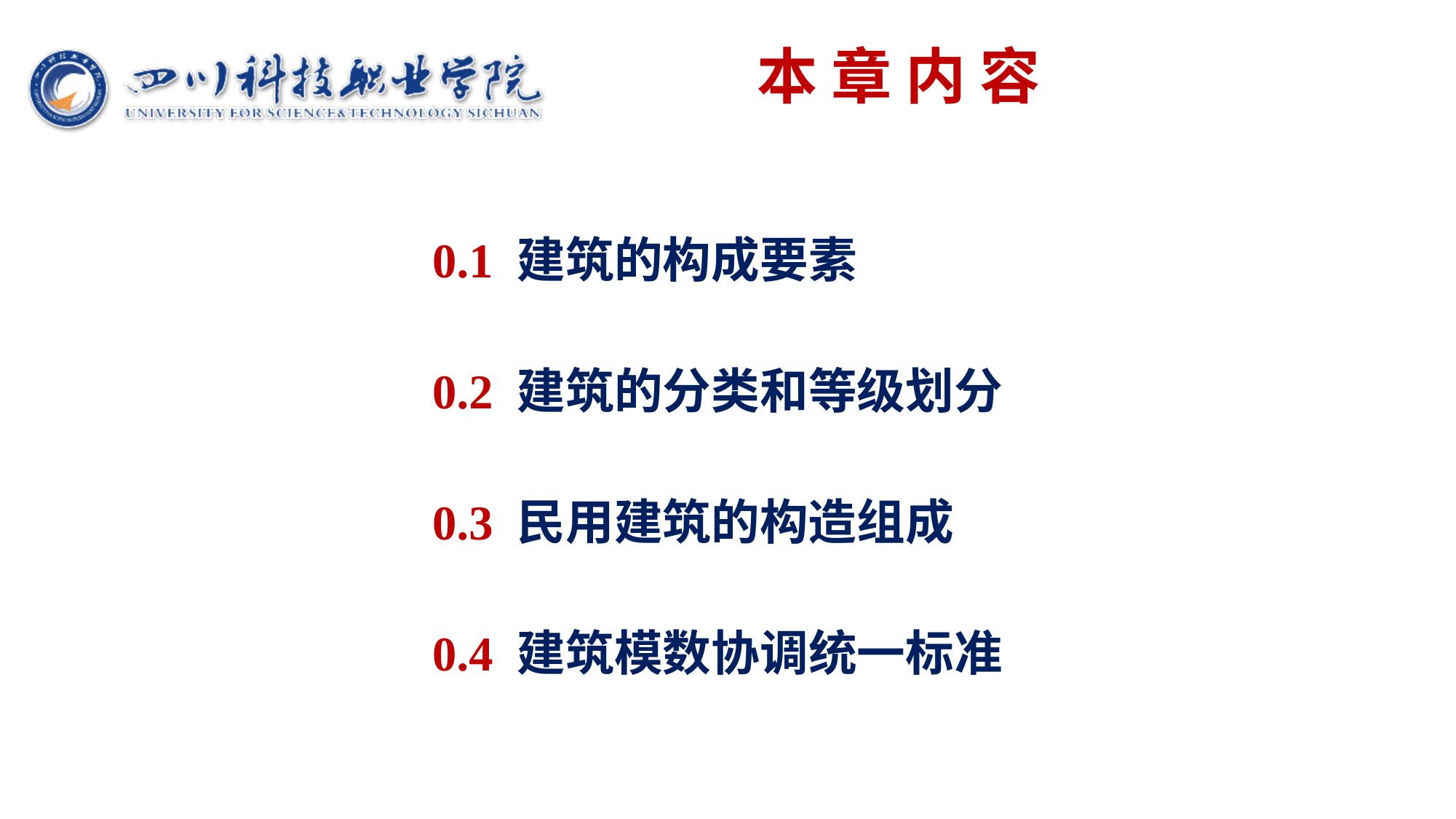

本 章 内 容
0.1 建筑的构成要素
0.2 建筑的分类和等级划分
0.3 民用建筑的构造组成
0.4 建筑模数协调统一标准